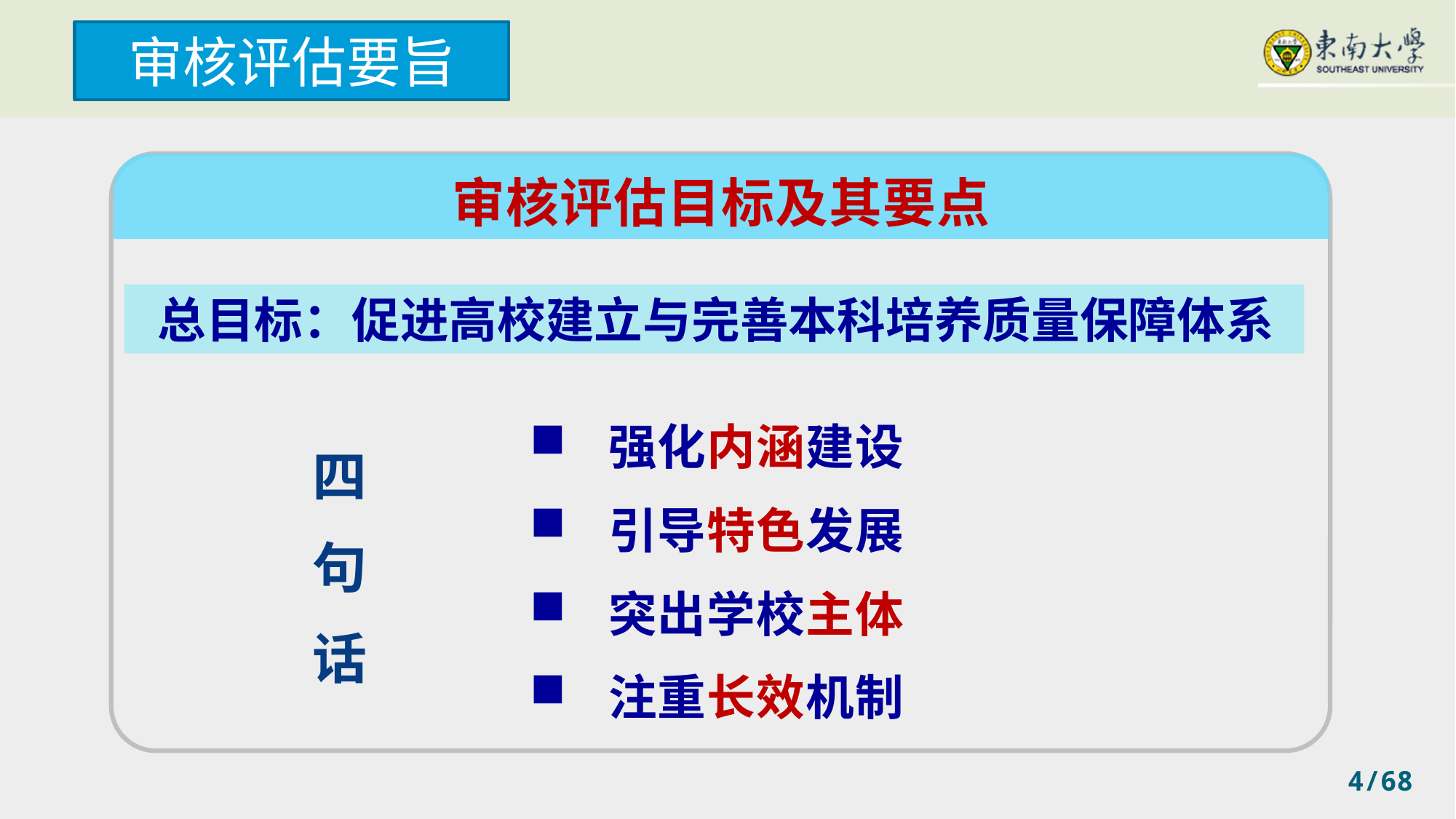

审核评估要旨

审核评估目标及其要点
 总目标：促进高校建立与完善本科培养质量保障体系
 强化内涵建设
 引导特色发展
 突出学校主体
 注重长效机制
四句话